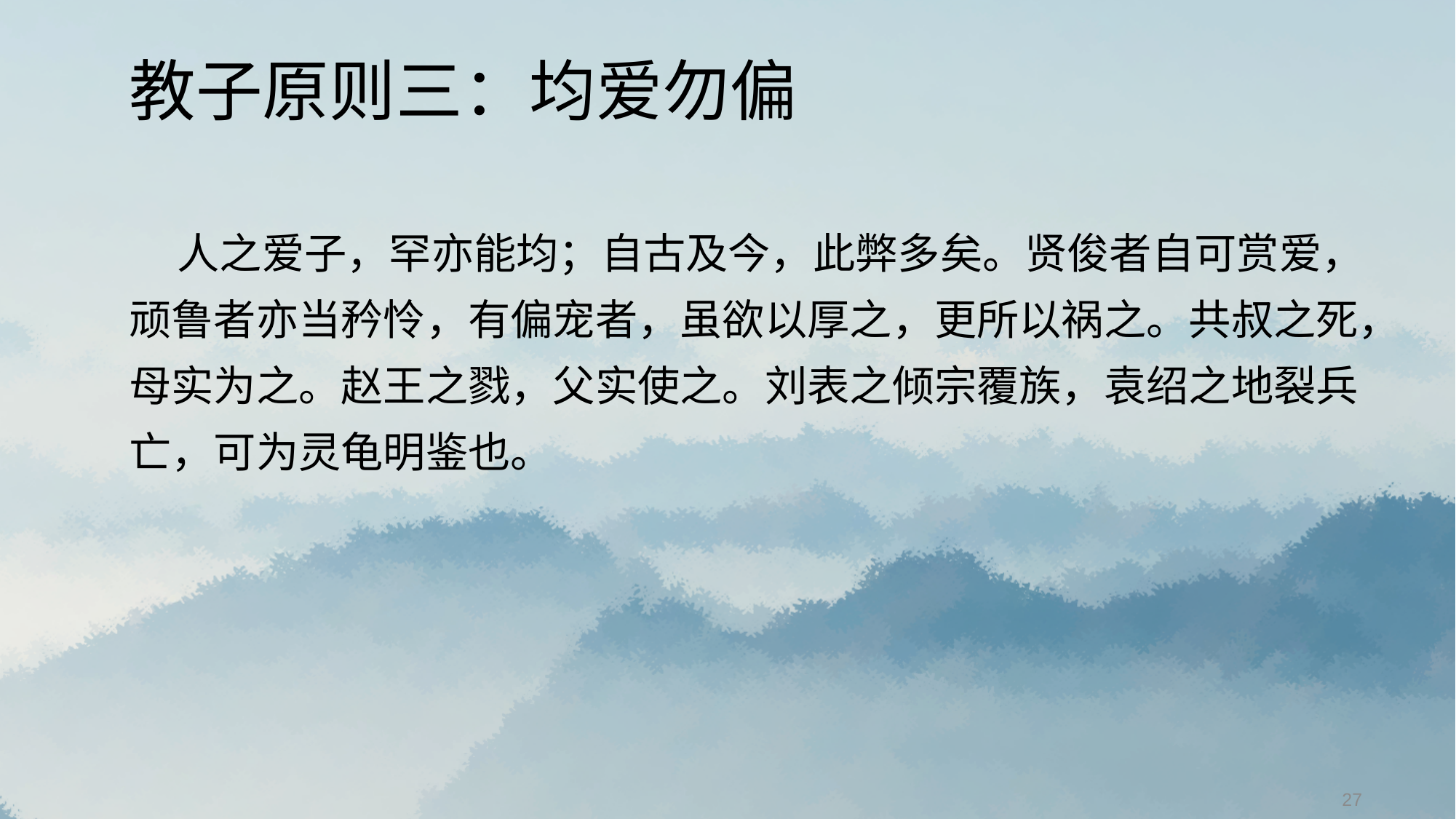

# 教子原则三：均爱勿偏
    人之爱子，罕亦能均；自古及今，此弊多矣。贤俊者自可赏爱，顽鲁者亦当矜怜，有偏宠者，虽欲以厚之，更所以祸之。共叔之死，母实为之。赵王之戮，父实使之。刘表之倾宗覆族，袁绍之地裂兵亡，可为灵龟明鉴也。